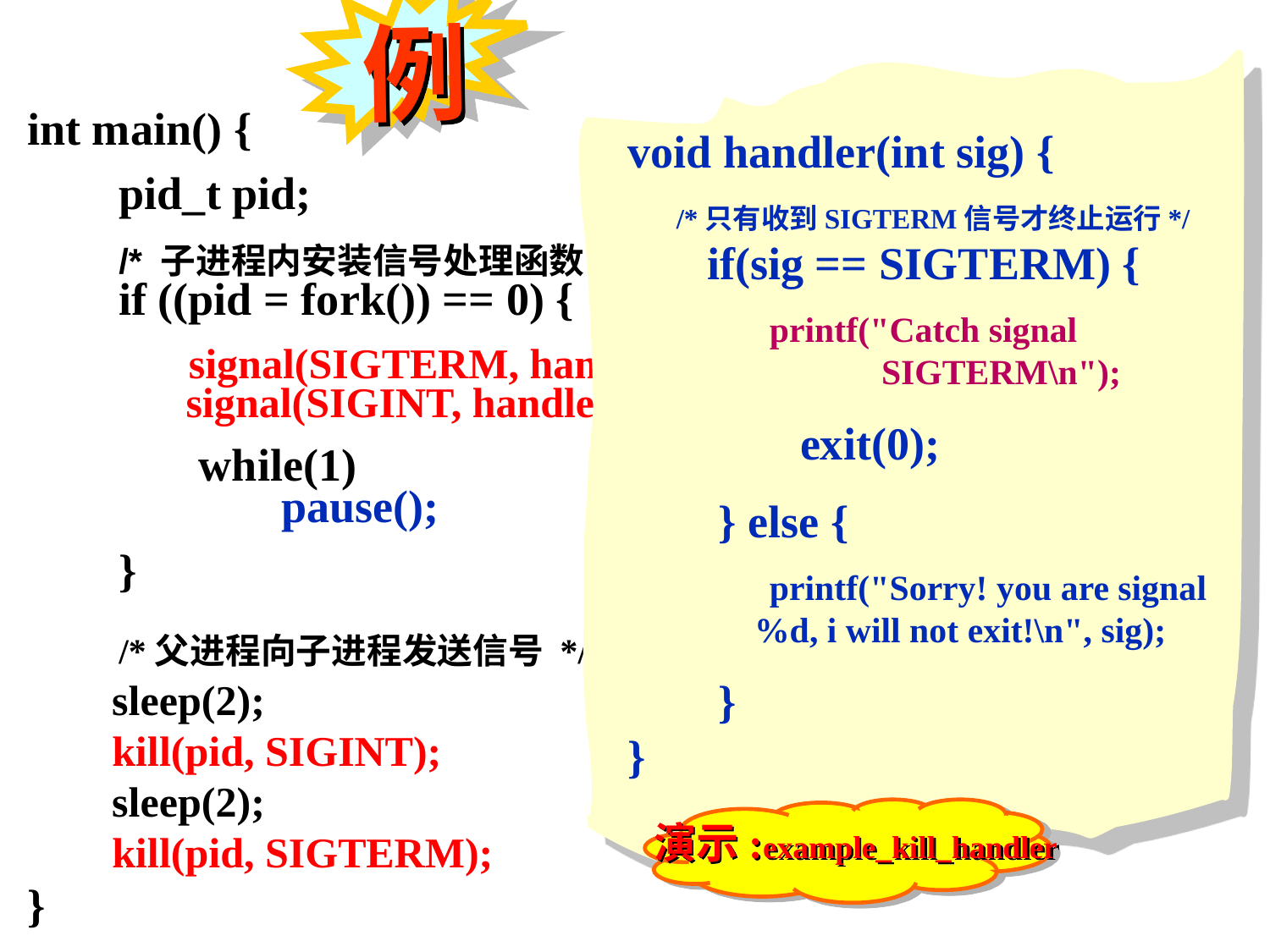

例

void handler(int sig) {
       /*只有收到SIGTERM信号才终止运行*/
       if(sig == SIGTERM) {
                printf("Catch signal 			SIGTERM\n");
    	    exit(0);
        } else {
                printf("Sorry! you are signal 	%d, i will not exit!\n", sig);
        }
}
int main() {
        pid_t pid;
        /* 子进程内安装信号处理函数*/
        if ((pid = fork()) == 0) {
	   signal(SIGTERM, handler);
               signal(SIGINT, handler);
               while(1)
		pause();
        }
        /*父进程向子进程发送信号 */
        sleep(2);
        kill(pid, SIGINT);
        sleep(2);
        kill(pid, SIGTERM);
}

演示:example_kill_handler